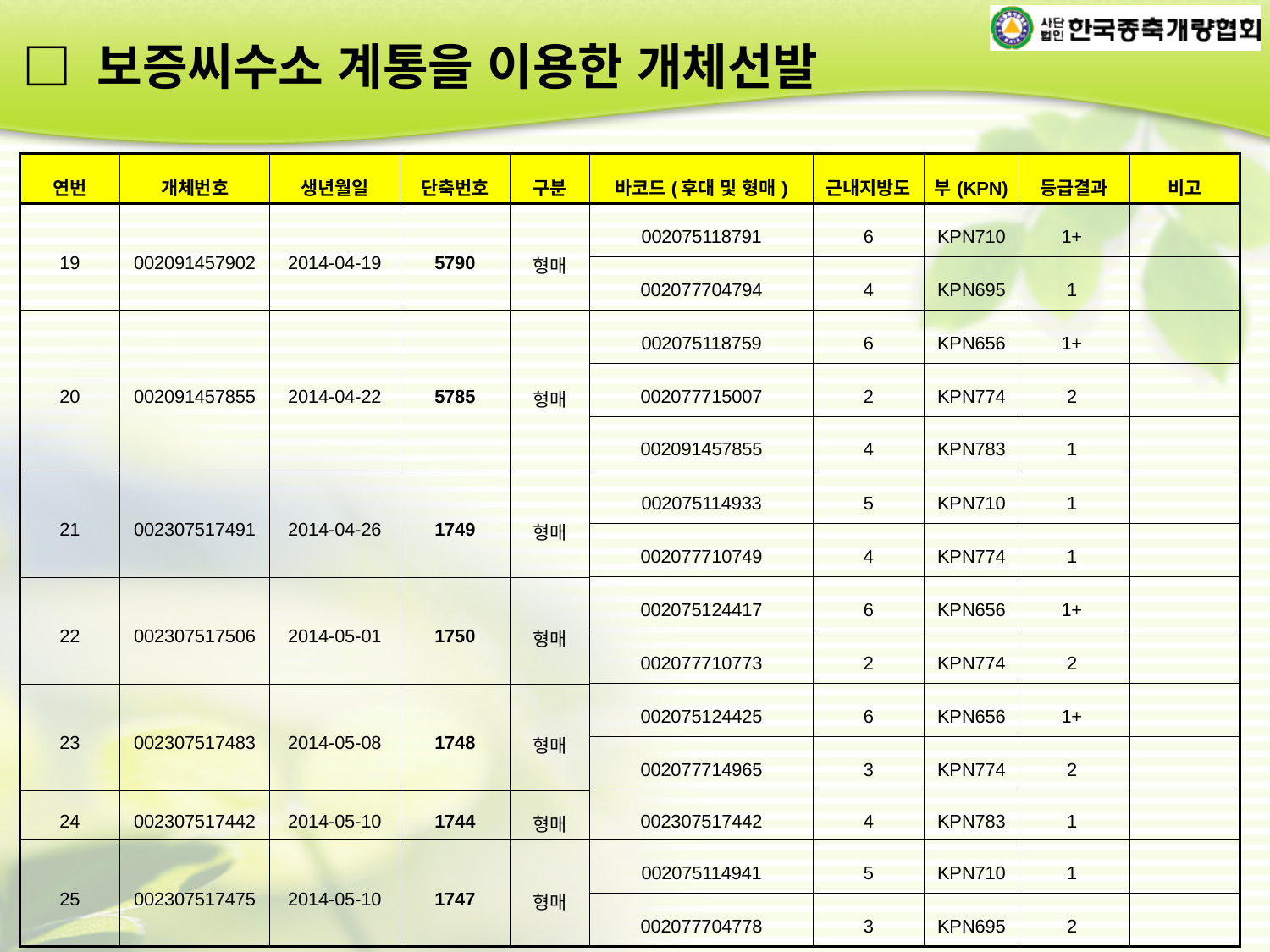

□ 보증씨수소 계통을 이용한 개체선발
| 연번 | 개체번호 | 생년월일 | 단축번호 | 구분 | 바코드(후대 및 형매) | 근내지방도 | 부(KPN) | 등급결과 | 비고 |
| --- | --- | --- | --- | --- | --- | --- | --- | --- | --- |
| 19 | 002091457902 | 2014-04-19 | 5790 | 형매 | 002075118791 | 6 | KPN710 | 1+ |  |
|  |  |  |  |  | 002077704794 | 4 | KPN695 | 1 |  |
| 20 | 002091457855 | 2014-04-22 | 5785 | 형매 | 002075118759 | 6 | KPN656 | 1+ |  |
|  |  |  |  |  | 002077715007 | 2 | KPN774 | 2 |  |
|  |  |  |  |  | 002091457855 | 4 | KPN783 | 1 |  |
| 21 | 002307517491 | 2014-04-26 | 1749 | 형매 | 002075114933 | 5 | KPN710 | 1 |  |
|  |  |  |  |  | 002077710749 | 4 | KPN774 | 1 |  |
| 22 | 002307517506 | 2014-05-01 | 1750 | 형매 | 002075124417 | 6 | KPN656 | 1+ |  |
|  |  |  |  |  | 002077710773 | 2 | KPN774 | 2 |  |
| 23 | 002307517483 | 2014-05-08 | 1748 | 형매 | 002075124425 | 6 | KPN656 | 1+ |  |
|  |  |  |  |  | 002077714965 | 3 | KPN774 | 2 |  |
| 24 | 002307517442 | 2014-05-10 | 1744 | 형매 | 002307517442 | 4 | KPN783 | 1 |  |
| 25 | 002307517475 | 2014-05-10 | 1747 | 형매 | 002075114941 | 5 | KPN710 | 1 |  |
|  |  |  |  |  | 002077704778 | 3 | KPN695 | 2 |  |